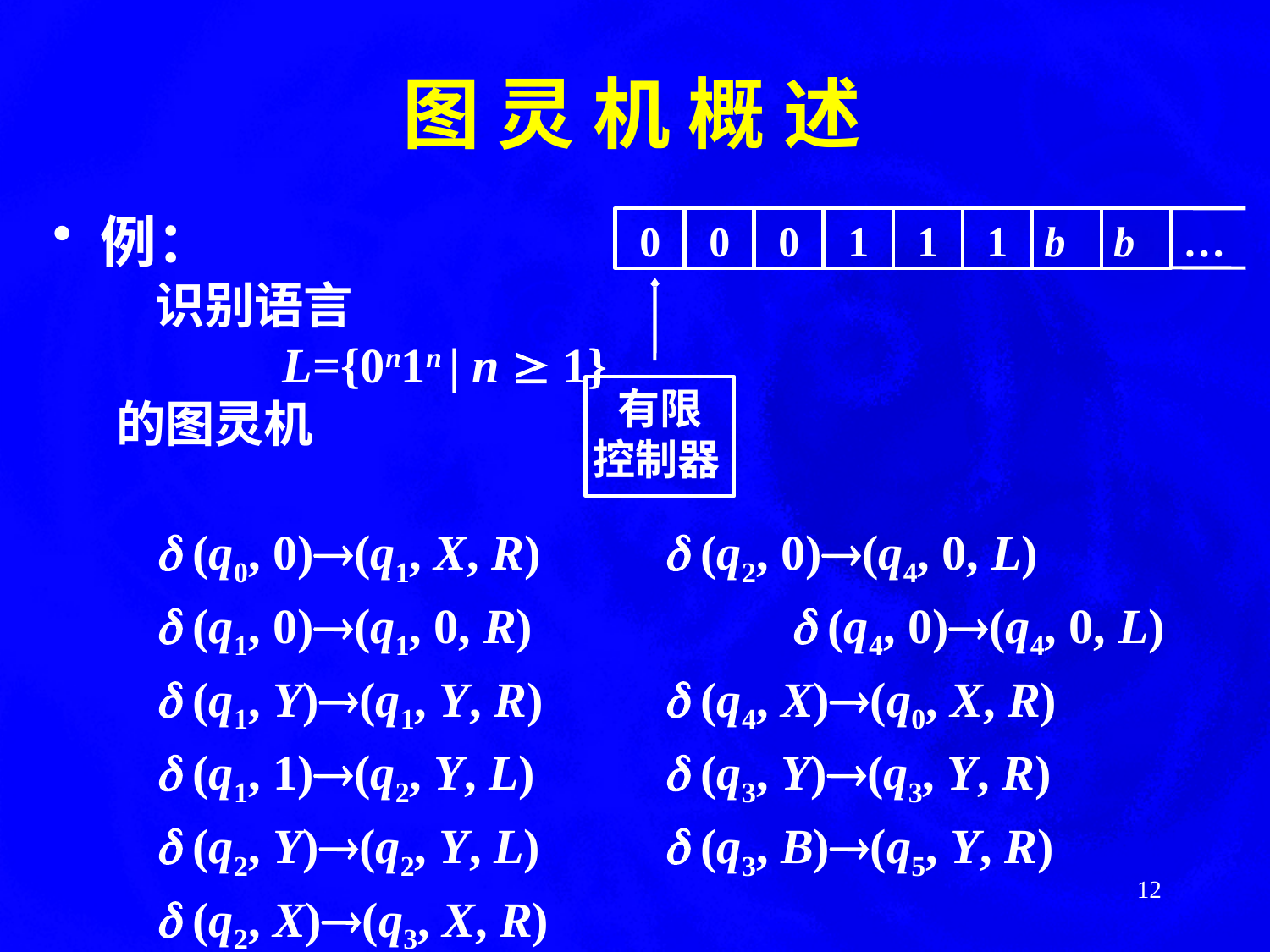

图 灵 机 概 述
例：
	识别语言
		L={0n1n | n ≥ 1}
的图灵机

	δ (q0, 0)→(q1, X, R) 	δ (q2, 0)→(q4, 0, L)
	δ (q1, 0)→(q1, 0, R) 		δ (q4, 0)→(q4, 0, L)
	δ (q1, Y)→(q1, Y, R) 	δ (q4, X)→(q0, X, R)
	δ (q1, 1)→(q2, Y, L)  	δ (q3, Y)→(q3, Y, R)
	δ (q2, Y)→(q2, Y, L)  	δ (q3, B)→(q5, Y, R)
	δ (q2, X)→(q3, X, R)
0
0
0
1

1
1

b
b
…

有限
控制器
12